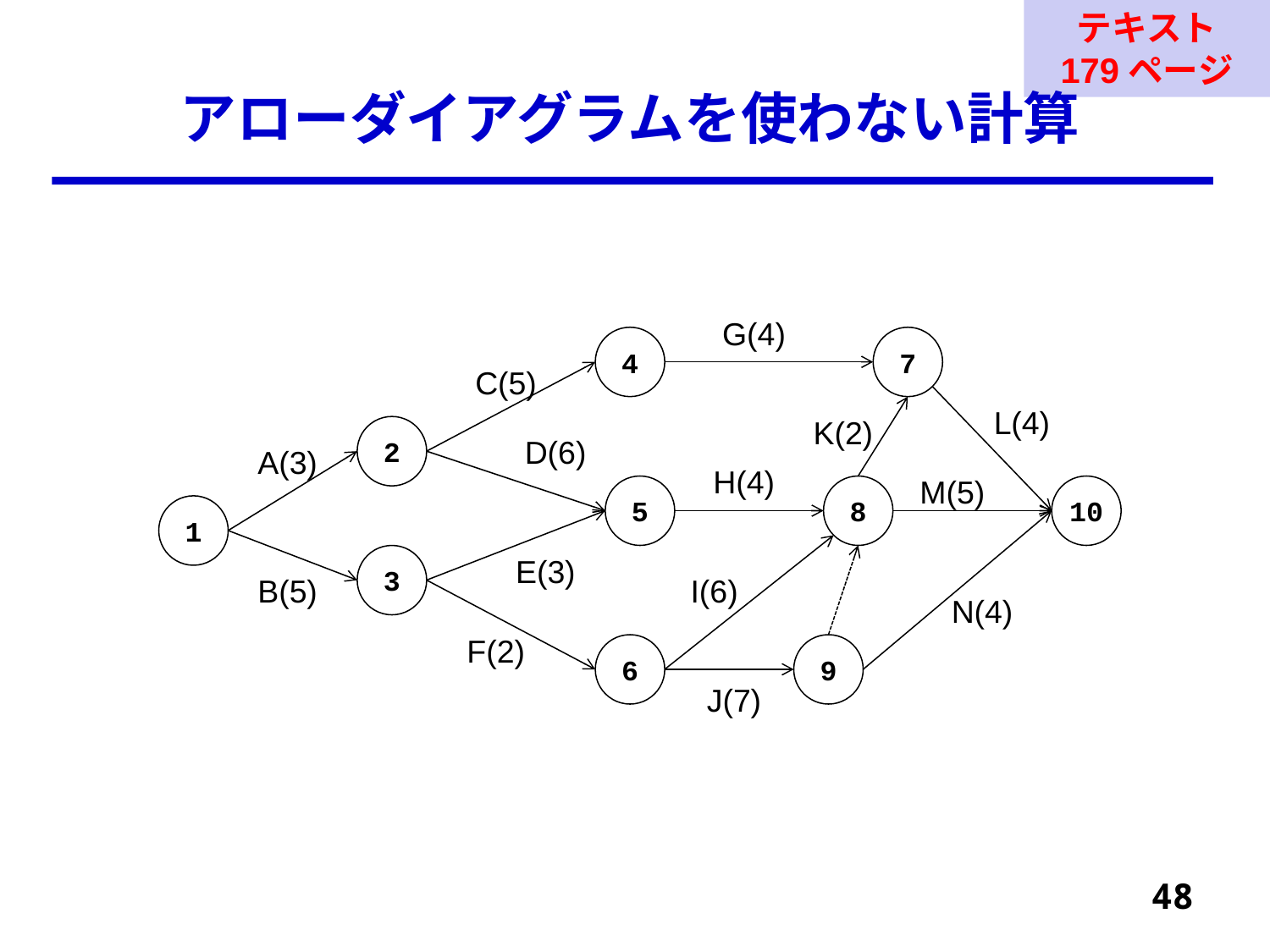

テキスト
179ページ
# アローダイアグラムを使わない計算
G(4)
4
7
C(5)
L(4)
K(2)
2
D(6)
A(3)
H(4)
M(5)
5
8
10
1
3
E(3)
B(5)
I(6)
N(4)
F(2)
6
9
J(7)
48